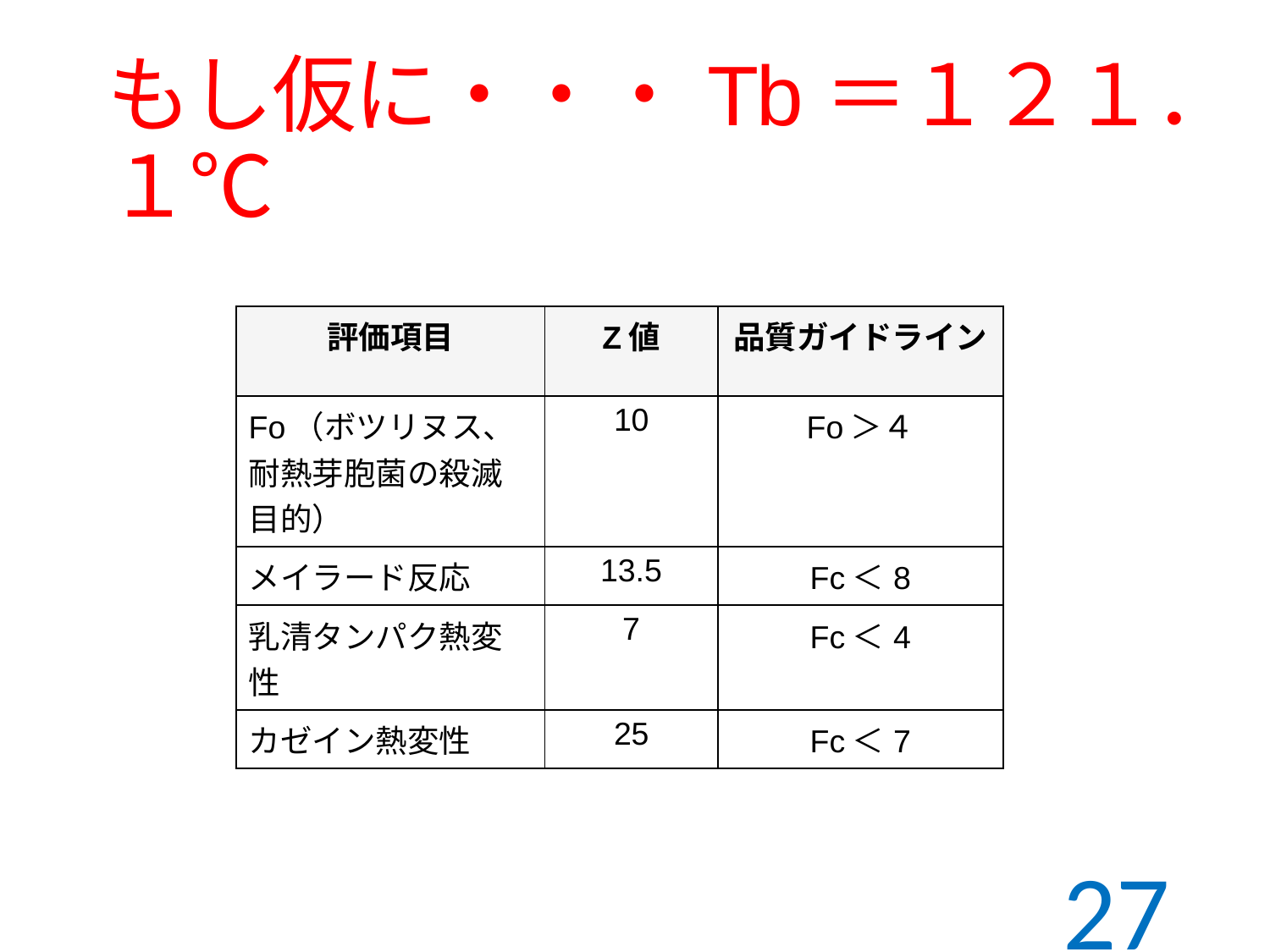

もし仮に・・・Tb＝１２１．１℃
| 評価項目 | Z値 | 品質ガイドライン |
| --- | --- | --- |
| Fo（ボツリヌス、耐熱芽胞菌の殺滅目的） | 10 | Fo＞４ |
| メイラード反応 | 13.5 | Fc＜8 |
| 乳清タンパク熱変性 | 7 | Fc＜4 |
| カゼイン熱変性 | 25 | Fc＜7 |
27